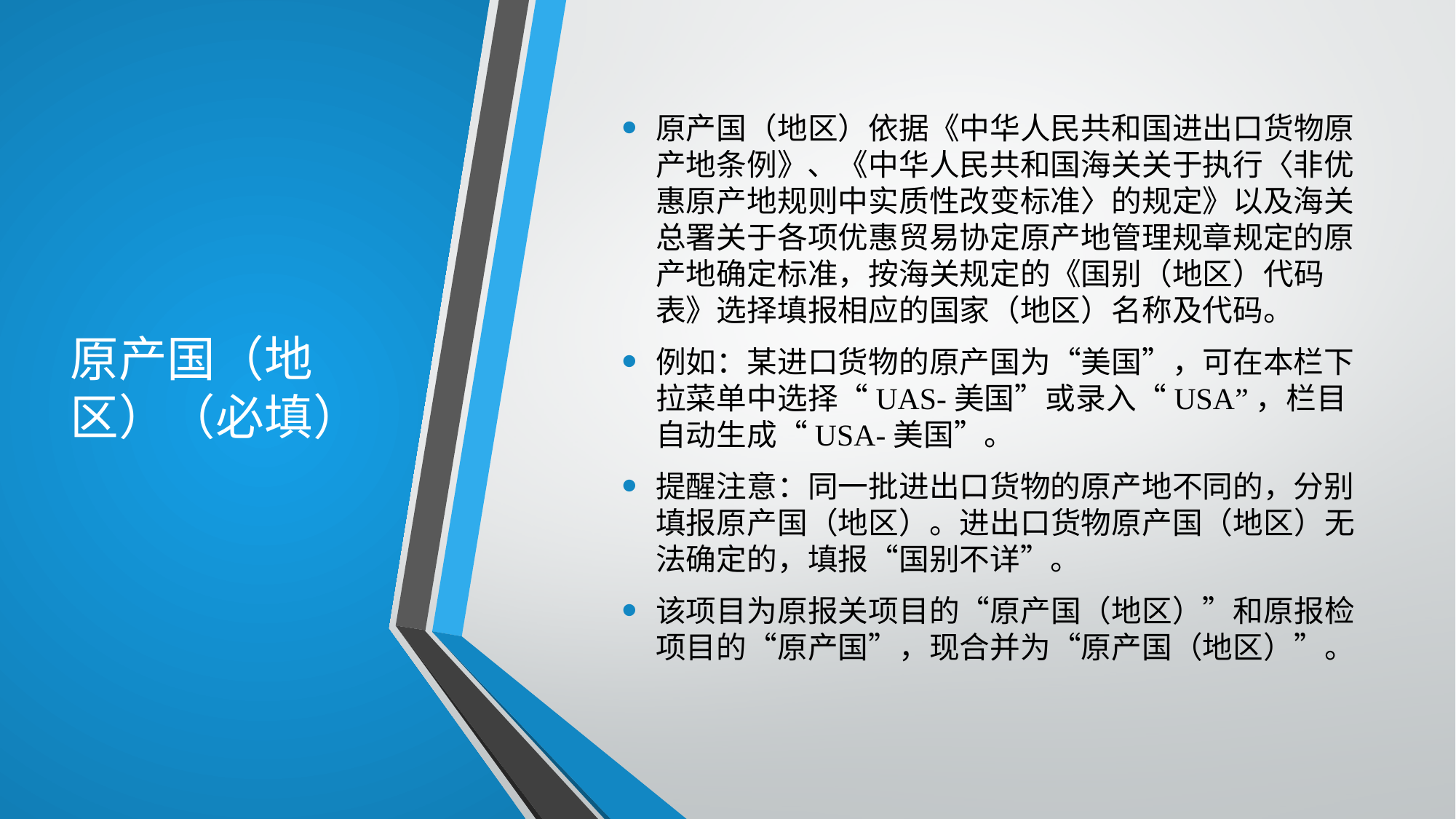

# 原产国（地区）（必填）
原产国（地区）依据《中华人民共和国进出口货物原产地条例》、《中华人民共和国海关关于执行〈非优惠原产地规则中实质性改变标准〉的规定》以及海关总署关于各项优惠贸易协定原产地管理规章规定的原产地确定标准，按海关规定的《国别（地区）代码表》选择填报相应的国家（地区）名称及代码。
例如：某进口货物的原产国为“美国”，可在本栏下拉菜单中选择“UAS-美国”或录入“USA”，栏目自动生成“USA-美国”。
提醒注意：同一批进出口货物的原产地不同的，分别填报原产国（地区）。进出口货物原产国（地区）无法确定的，填报“国别不详”。
该项目为原报关项目的“原产国（地区）”和原报检项目的“原产国”，现合并为“原产国（地区）”。